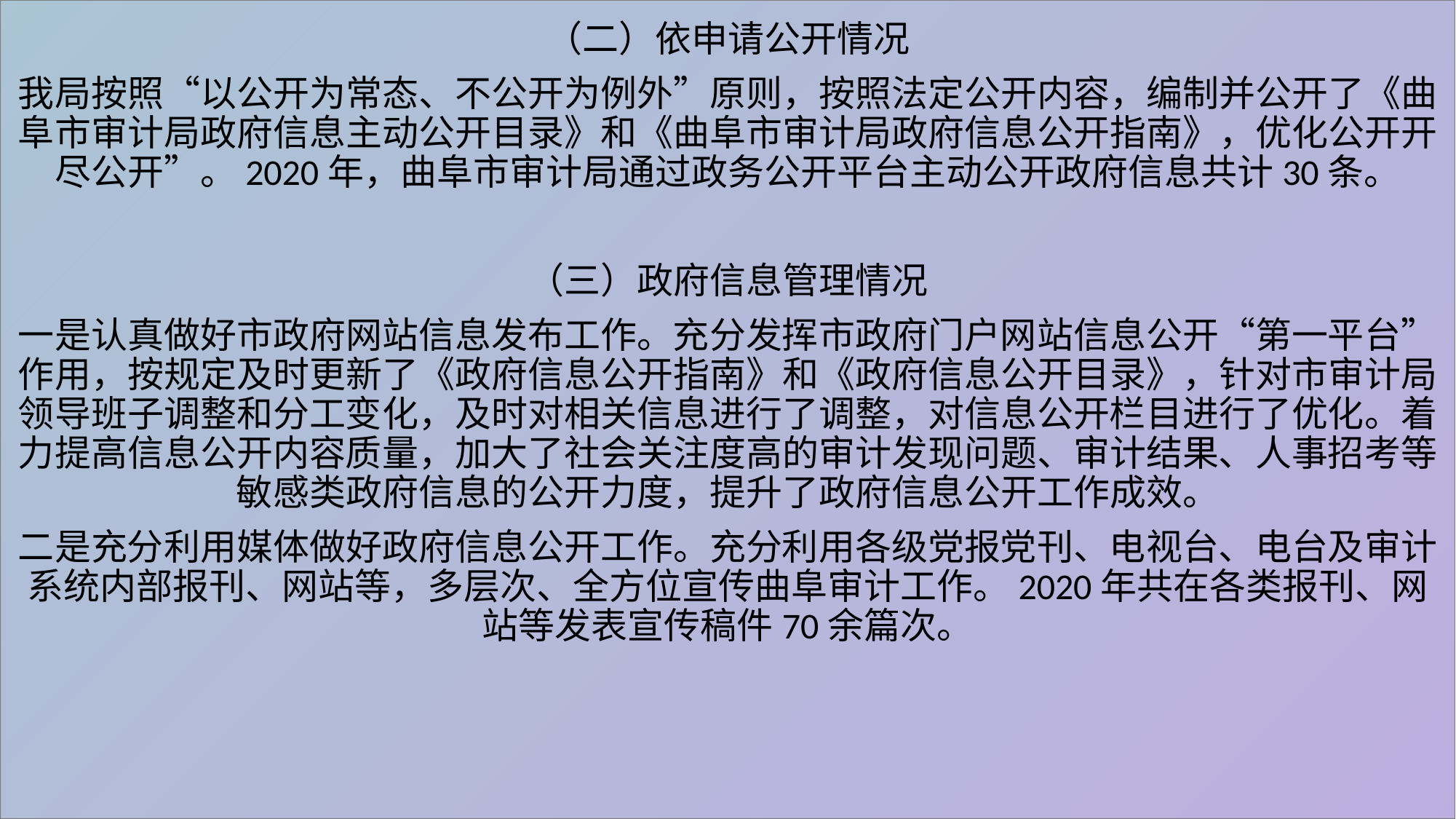

（二）依申请公开情况
我局按照“以公开为常态、不公开为例外”原则，按照法定公开内容，编制并公开了《曲阜市审计局政府信息主动公开目录》和《曲阜市审计局政府信息公开指南》，优化公开开尽公开”。2020年，曲阜市审计局通过政务公开平台主动公开政府信息共计30条。

（三）政府信息管理情况
一是认真做好市政府网站信息发布工作。充分发挥市政府门户网站信息公开“第一平台”作用，按规定及时更新了《政府信息公开指南》和《政府信息公开目录》，针对市审计局领导班子调整和分工变化，及时对相关信息进行了调整，对信息公开栏目进行了优化。着力提高信息公开内容质量，加大了社会关注度高的审计发现问题、审计结果、人事招考等敏感类政府信息的公开力度，提升了政府信息公开工作成效。
二是充分利用媒体做好政府信息公开工作。充分利用各级党报党刊、电视台、电台及审计系统内部报刊、网站等，多层次、全方位宣传曲阜审计工作。2020年共在各类报刊、网站等发表宣传稿件70余篇次。